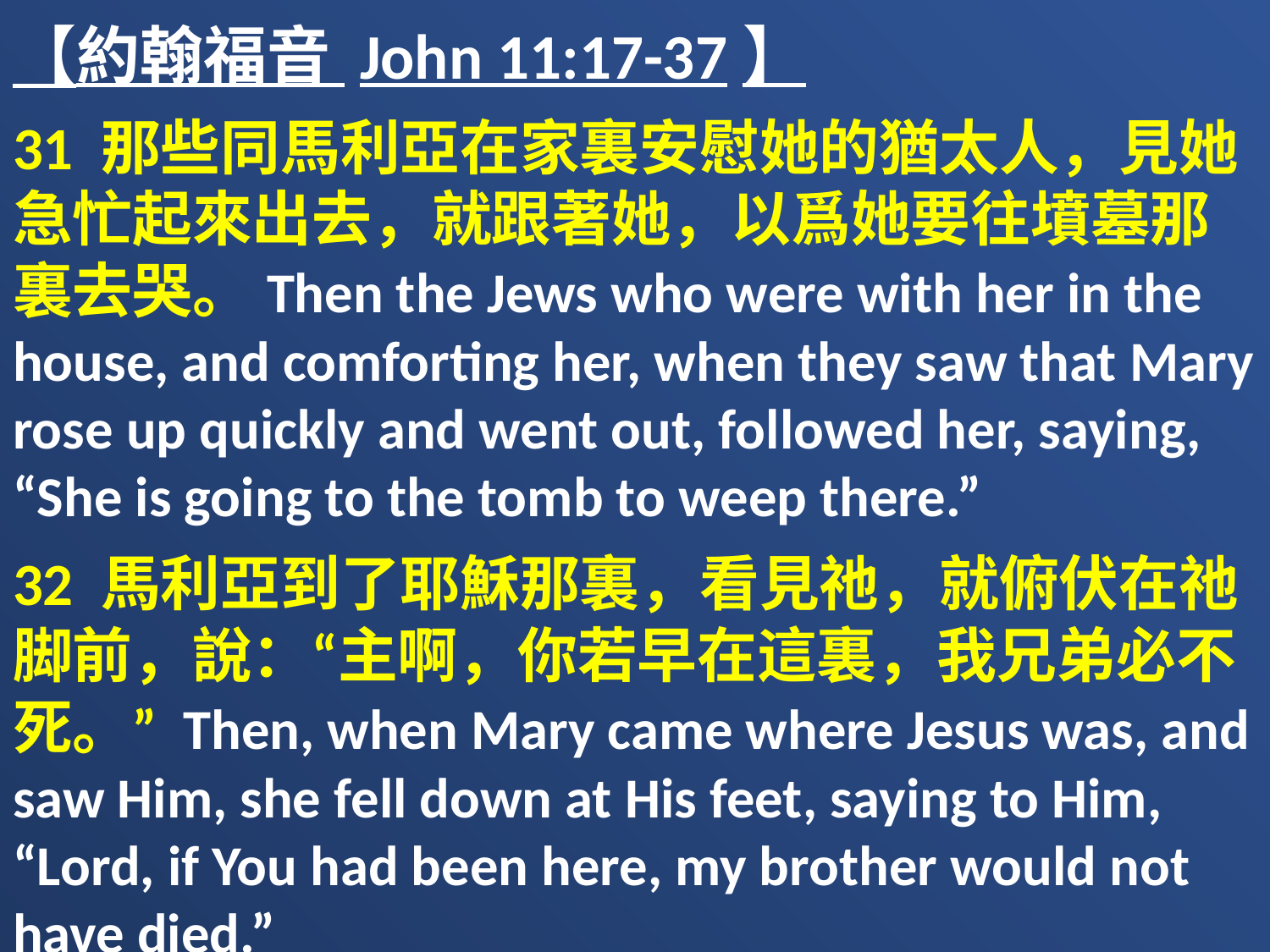

【約翰福音 John 11:17-37】
31 那些同馬利亞在家裏安慰她的猶太人，見她急忙起來出去，就跟著她，以爲她要往墳墓那裏去哭。Then the Jews who were with her in the house, and comforting her, when they saw that Mary rose up quickly and went out, followed her, saying, “She is going to the tomb to weep there.”
32 馬利亞到了耶穌那裏，看見祂，就俯伏在祂脚前，說：“主啊，你若早在這裏，我兄弟必不死。” Then, when Mary came where Jesus was, and saw Him, she fell down at His feet, saying to Him, “Lord, if You had been here, my brother would not have died.”